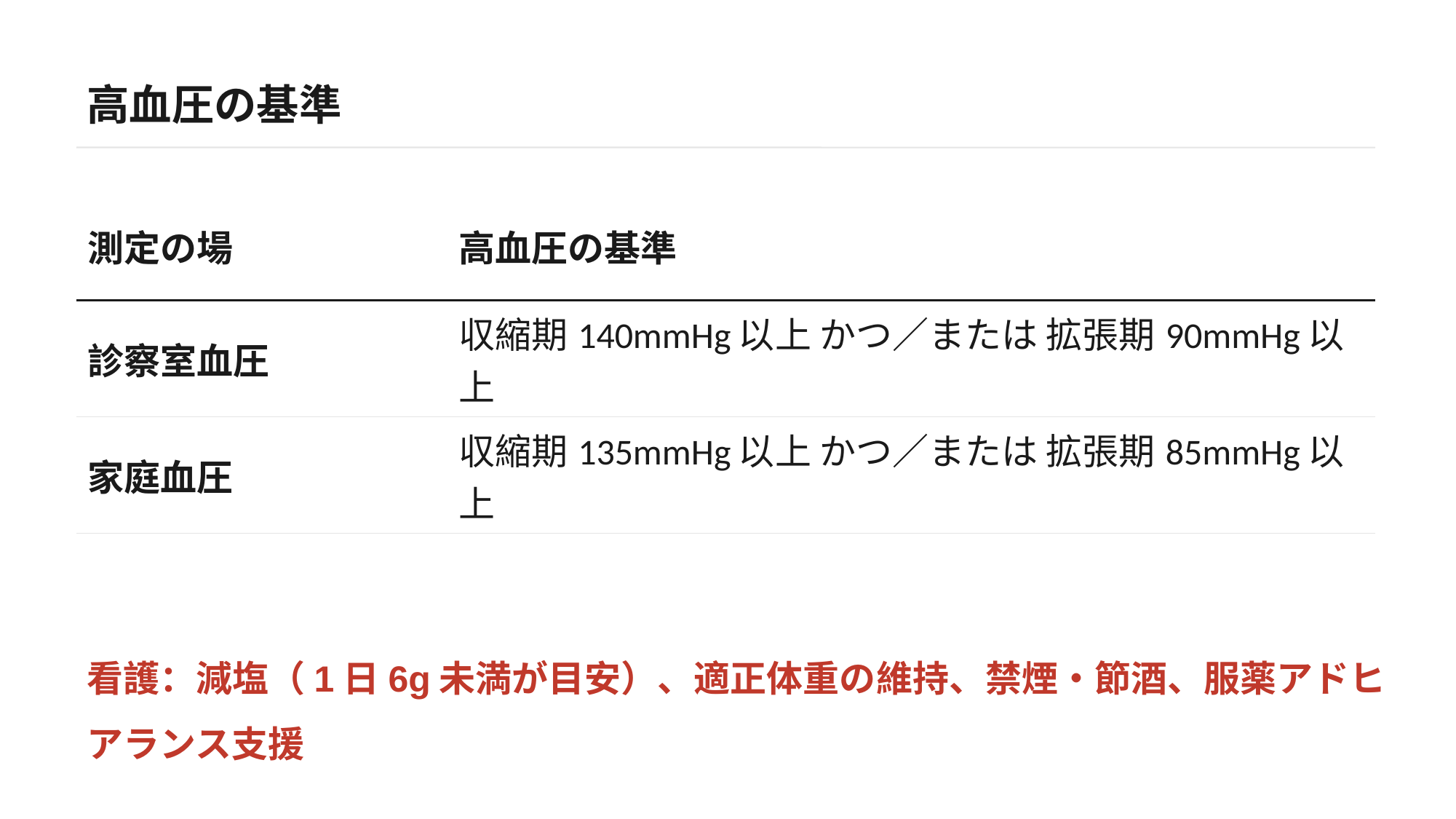

高血圧の基準

| 測定の場 | 高血圧の基準 |
| --- | --- |
| 診察室血圧 | 収縮期140mmHg以上 かつ／または 拡張期90mmHg以上 |
| 家庭血圧 | 収縮期135mmHg以上 かつ／または 拡張期85mmHg以上 |
看護：減塩（1日6g未満が目安）、適正体重の維持、禁煙・節酒、服薬アドヒアランス支援